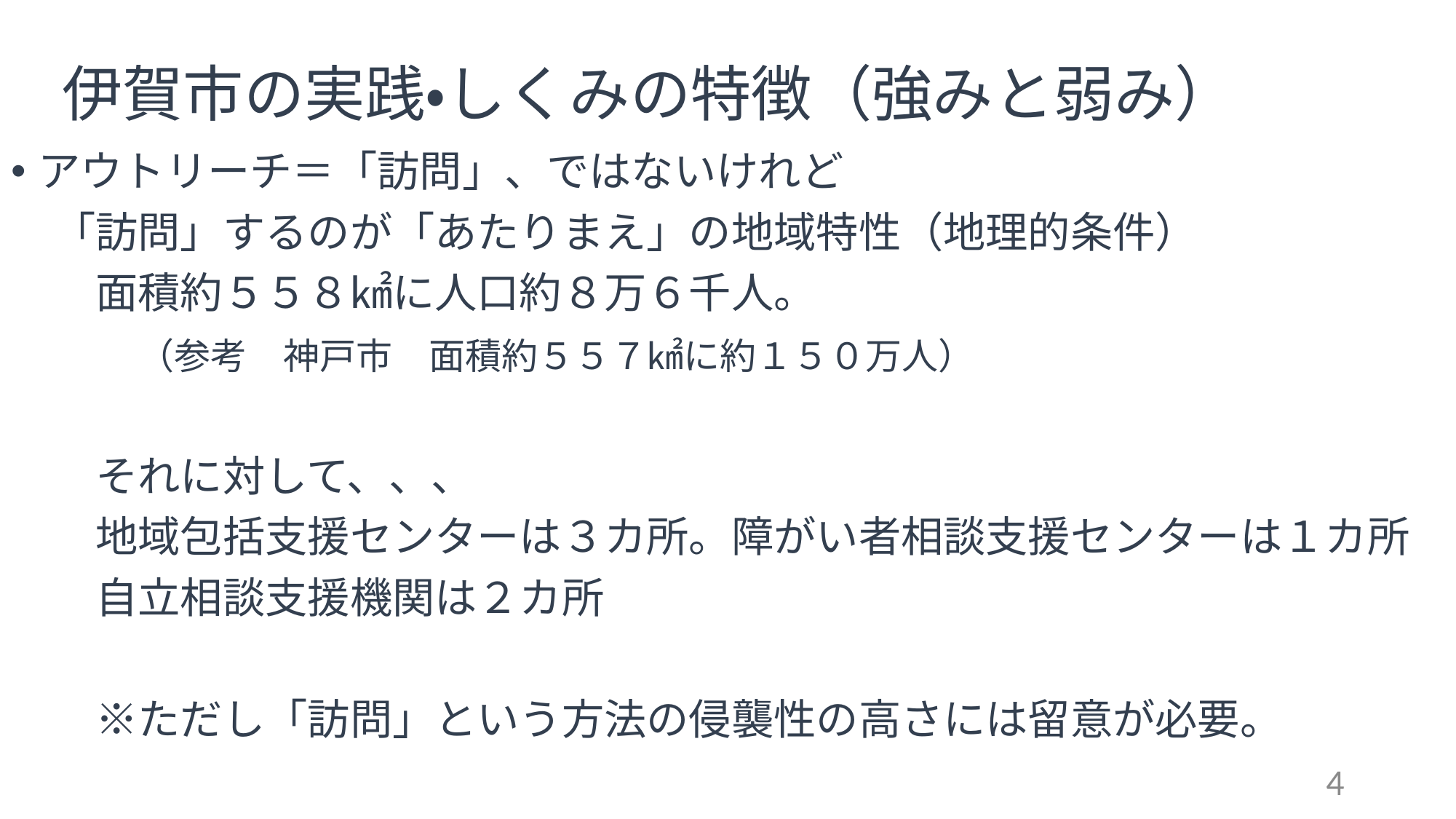

# 伊賀市の実践・しくみの特徴（強みと弱み）
アウトリーチ＝「訪問」、ではないけれど
　「訪問」するのが「あたりまえ」の地域特性（地理的条件）
　　面積約５５８㎢に人口約８万６千人。
　　　（参考　神戸市　面積約５５７㎢に約１５０万人）

　　それに対して、、、
　　地域包括支援センターは３カ所。障がい者相談支援センターは１カ所
　　自立相談支援機関は２カ所

　　※ただし「訪問」という方法の侵襲性の高さには留意が必要。

4